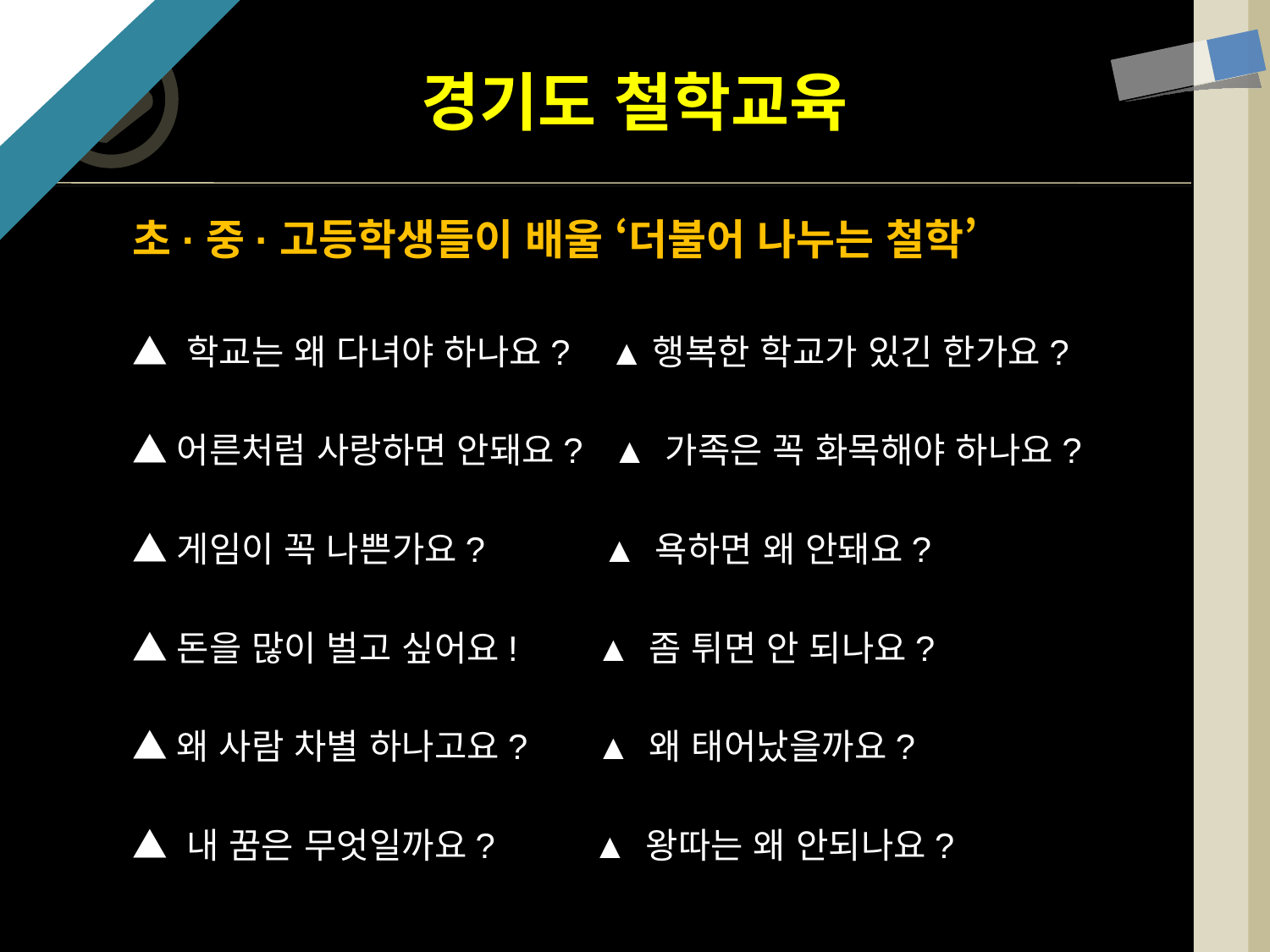

# 경기도 철학교육
초·중·고등학생들이 배울 ‘더불어 나누는 철학’

▲ 학교는 왜 다녀야 하나요?    ▲행복한 학교가 있긴 한가요?

▲어른처럼 사랑하면 안돼요?   ▲ 가족은 꼭 화목해야 하나요?

▲게임이 꼭 나쁜가요?            ▲ 욕하면 왜 안돼요?

▲돈을 많이 벌고 싶어요!        ▲ 좀 튀면 안 되나요?

▲왜 사람 차별 하나고요?       ▲ 왜 태어났을까요?

▲ 내 꿈은 무엇일까요?          ▲ 왕따는 왜 안되나요?